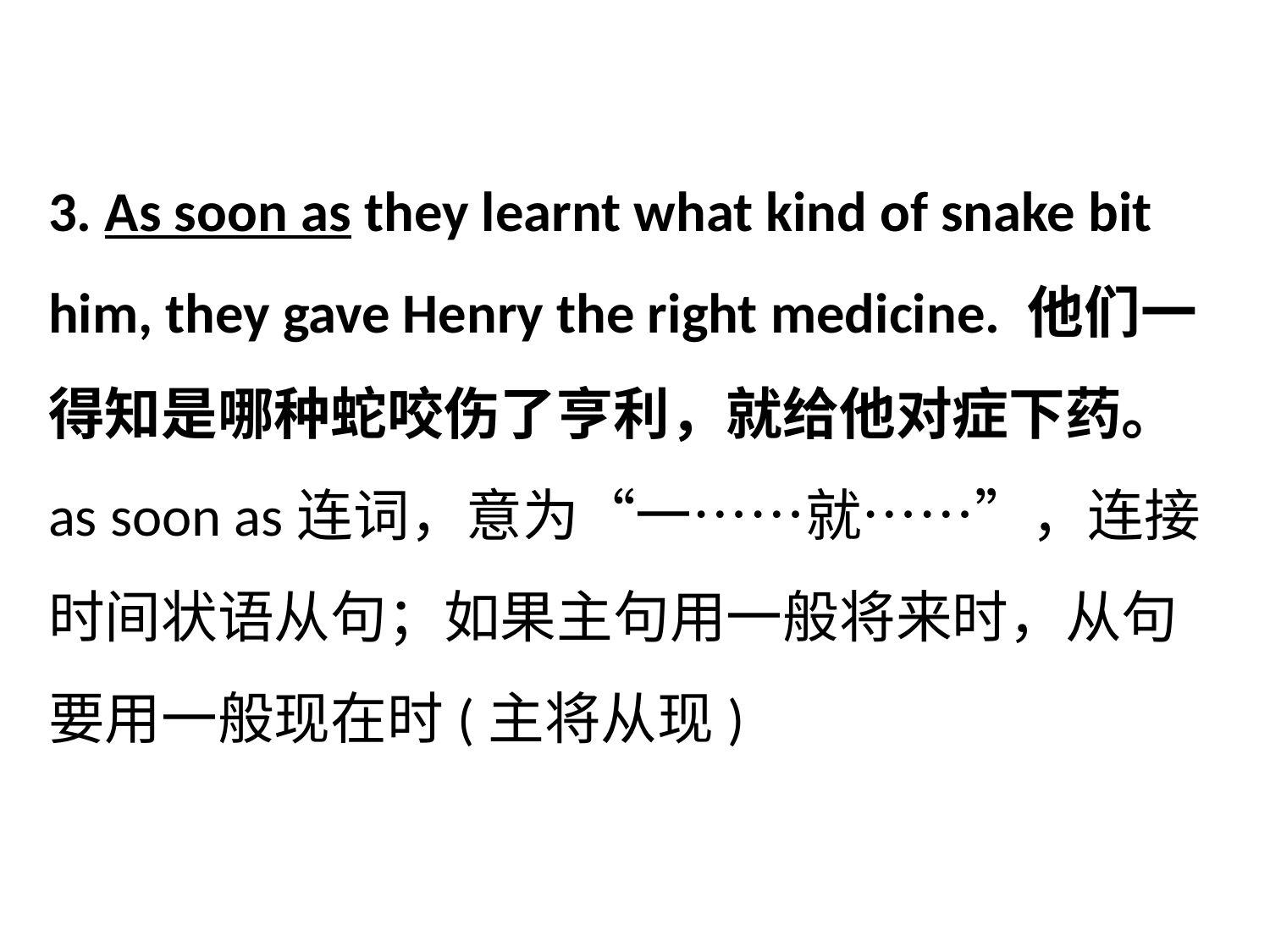

3. As soon as they learnt what kind of snake bit him, they gave Henry the right medicine. 他们一得知是哪种蛇咬伤了亨利，就给他对症下药。
as soon as连词，意为“一……就……”，连接时间状语从句；如果主句用一般将来时，从句要用一般现在时(主将从现)